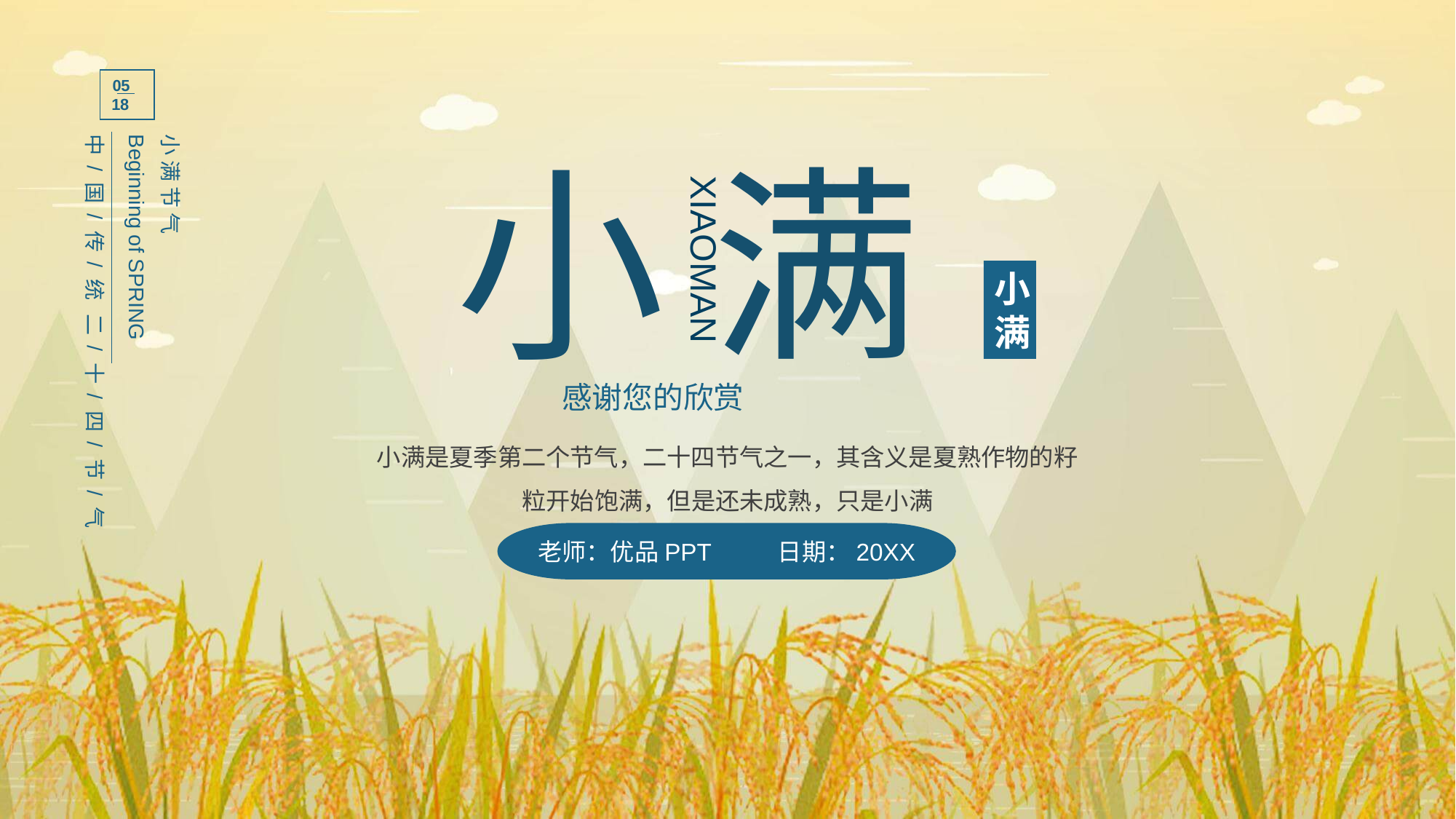

05
18
中 / 国 / 传 / 统   二 / 十 / 四 / 节 / 气
Beginning of SPRING
小 满 节 气
小 满
XIAOMAN
小满
感谢您的欣赏
小满是夏季第二个节气，二十四节气之一，其含义是夏熟作物的籽粒开始饱满，但是还未成熟，只是小满
老师：优品PPT         日期：20XX